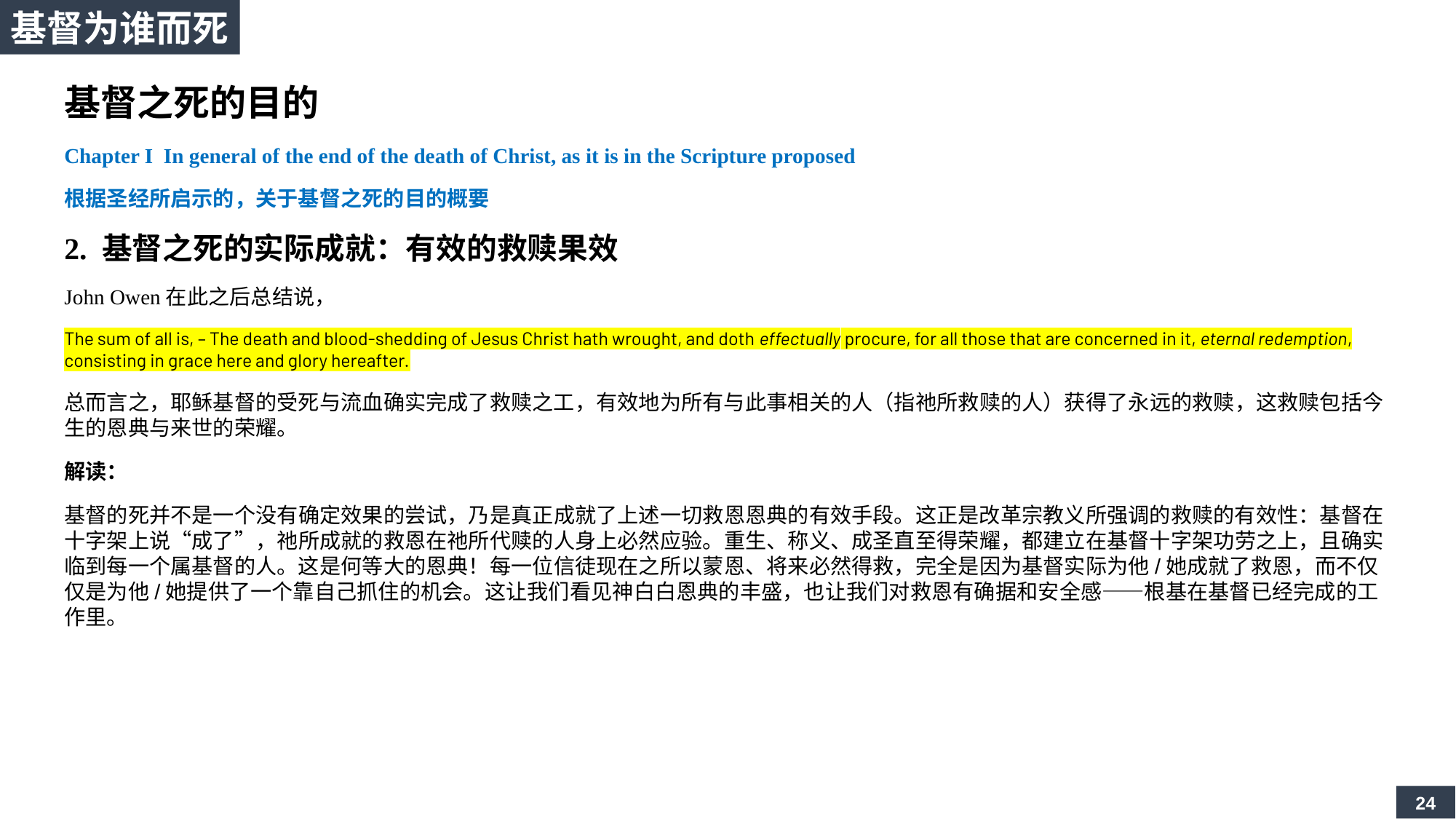

基督为谁而死
基督之死的目的
Chapter I  In general of the end of the death of Christ, as it is in the Scripture proposed
根据圣经所启示的，关于基督之死的目的概要
2. 基督之死的实际成就：有效的救赎果效
John Owen在此之后总结说，
The sum of all is, – The death and blood-shedding of Jesus Christ hath wrought, and doth effectually procure, for all those that are concerned in it, eternal redemption, consisting in grace here and glory hereafter.
总而言之，耶稣基督的受死与流血确实完成了救赎之工，有效地为所有与此事相关的人（指祂所救赎的人）获得了永远的救赎，这救赎包括今生的恩典与来世的荣耀。
解读：
基督的死并不是一个没有确定效果的尝试，乃是真正成就了上述一切救恩恩典的有效手段。这正是改革宗教义所强调的救赎的有效性：基督在十字架上说“成了”，祂所成就的救恩在祂所代赎的人身上必然应验。重生、称义、成圣直至得荣耀，都建立在基督十字架功劳之上，且确实临到每一个属基督的人。这是何等大的恩典！每一位信徒现在之所以蒙恩、将来必然得救，完全是因为基督实际为他/她成就了救恩，而不仅仅是为他/她提供了一个靠自己抓住的机会。这让我们看见神白白恩典的丰盛，也让我们对救恩有确据和安全感——根基在基督已经完成的工作里。
24